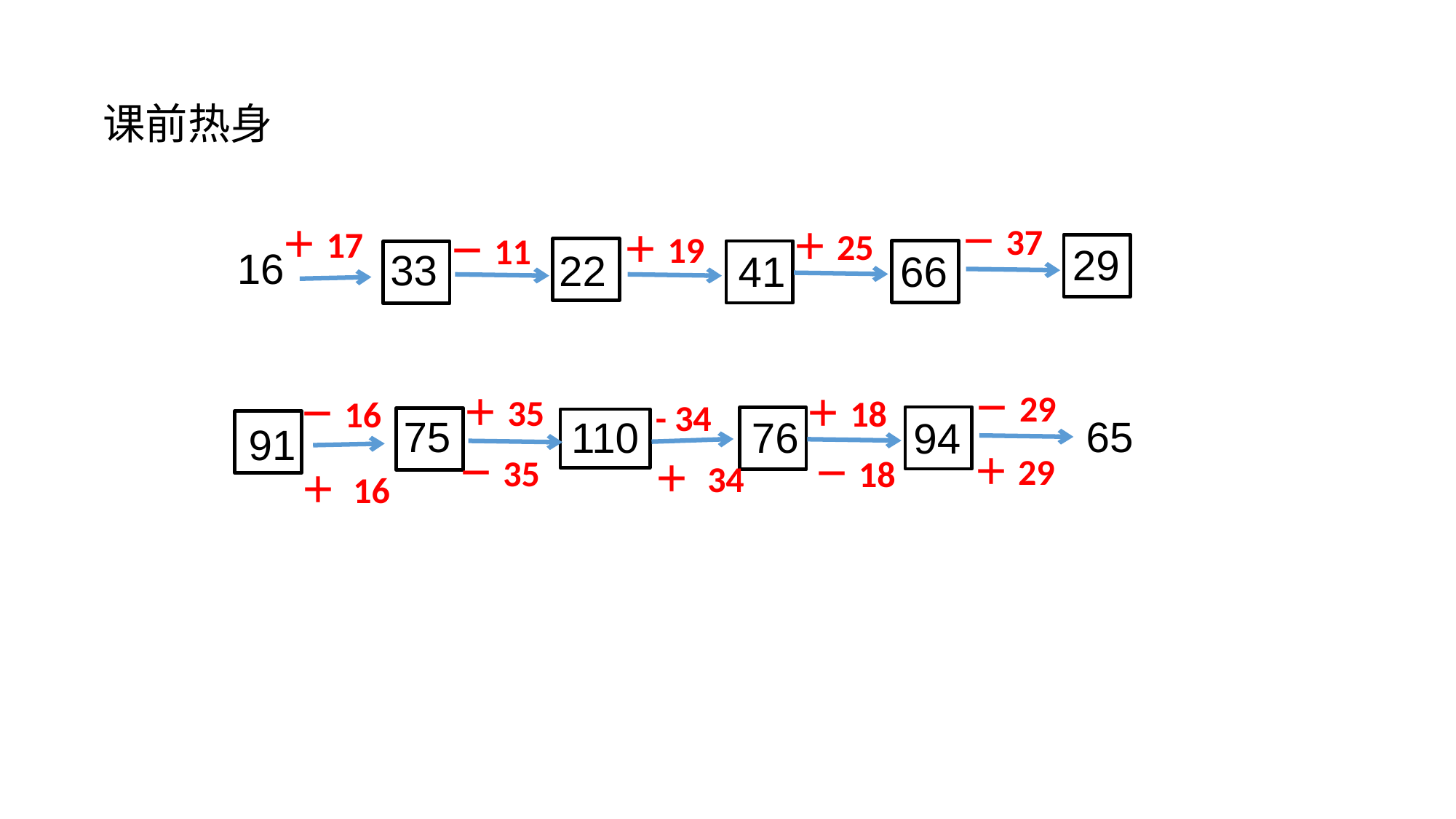

课前热身
－37
＋17
＋25
＋19
－11
29

16
33

22
41
66

－29
＋35
＋18
－16
- 34
75
65
110
76
94

91
＋29
－35
－18
＋ 34
＋ 16